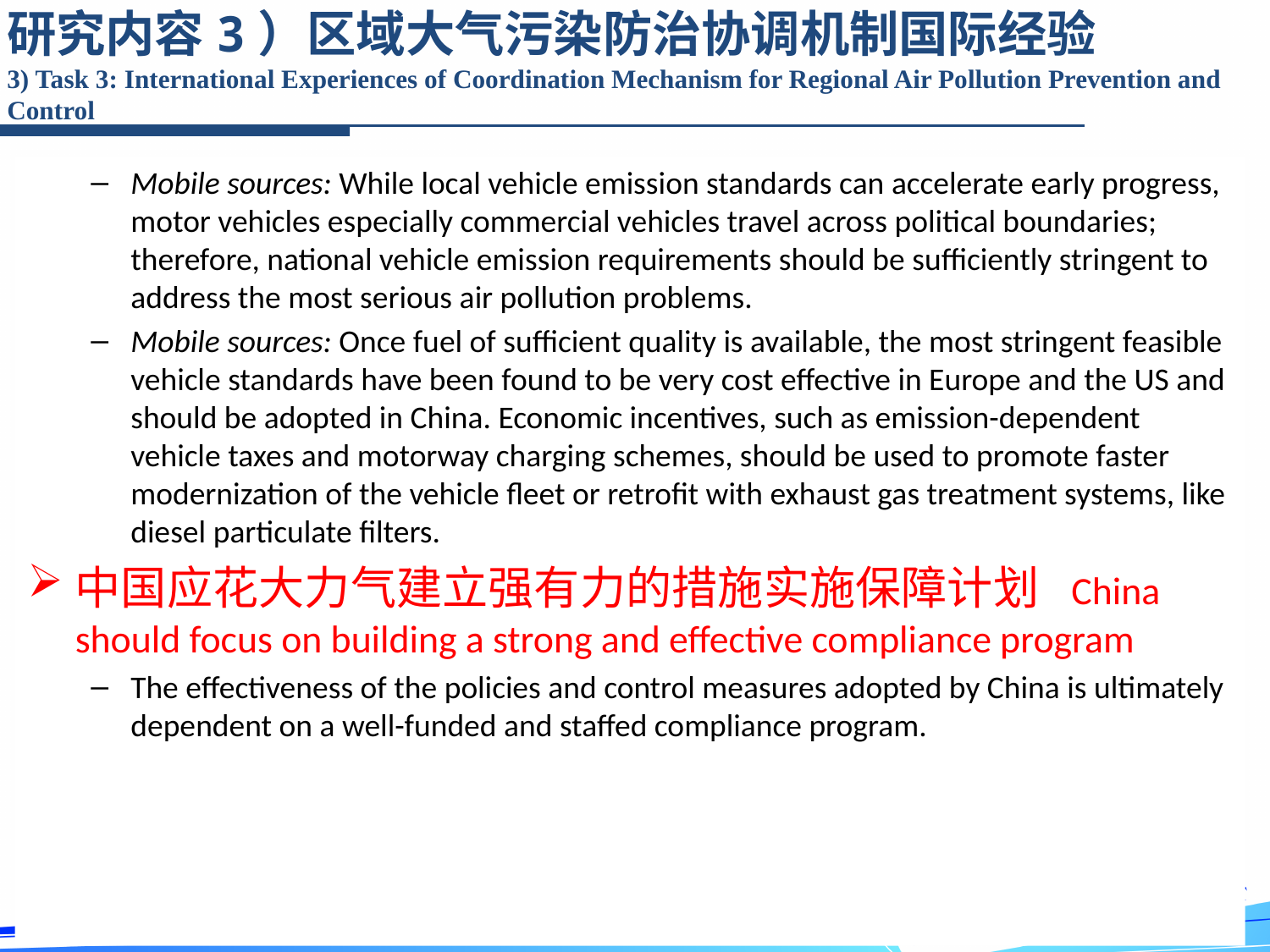

研究内容3）区域大气污染防治协调机制国际经验
3) Task 3: International Experiences of Coordination Mechanism for Regional Air Pollution Prevention and Control
Mobile sources: While local vehicle emission standards can accelerate early progress, motor vehicles especially commercial vehicles travel across political boundaries; therefore, national vehicle emission requirements should be sufficiently stringent to address the most serious air pollution problems.
Mobile sources: Once fuel of sufficient quality is available, the most stringent feasible vehicle standards have been found to be very cost effective in Europe and the US and should be adopted in China. Economic incentives, such as emission-dependent vehicle taxes and motorway charging schemes, should be used to promote faster modernization of the vehicle fleet or retrofit with exhaust gas treatment systems, like diesel particulate filters.
中国应花大力气建立强有力的措施实施保障计划  China should focus on building a strong and effective compliance program
The effectiveness of the policies and control measures adopted by China is ultimately dependent on a well-funded and staffed compliance program.